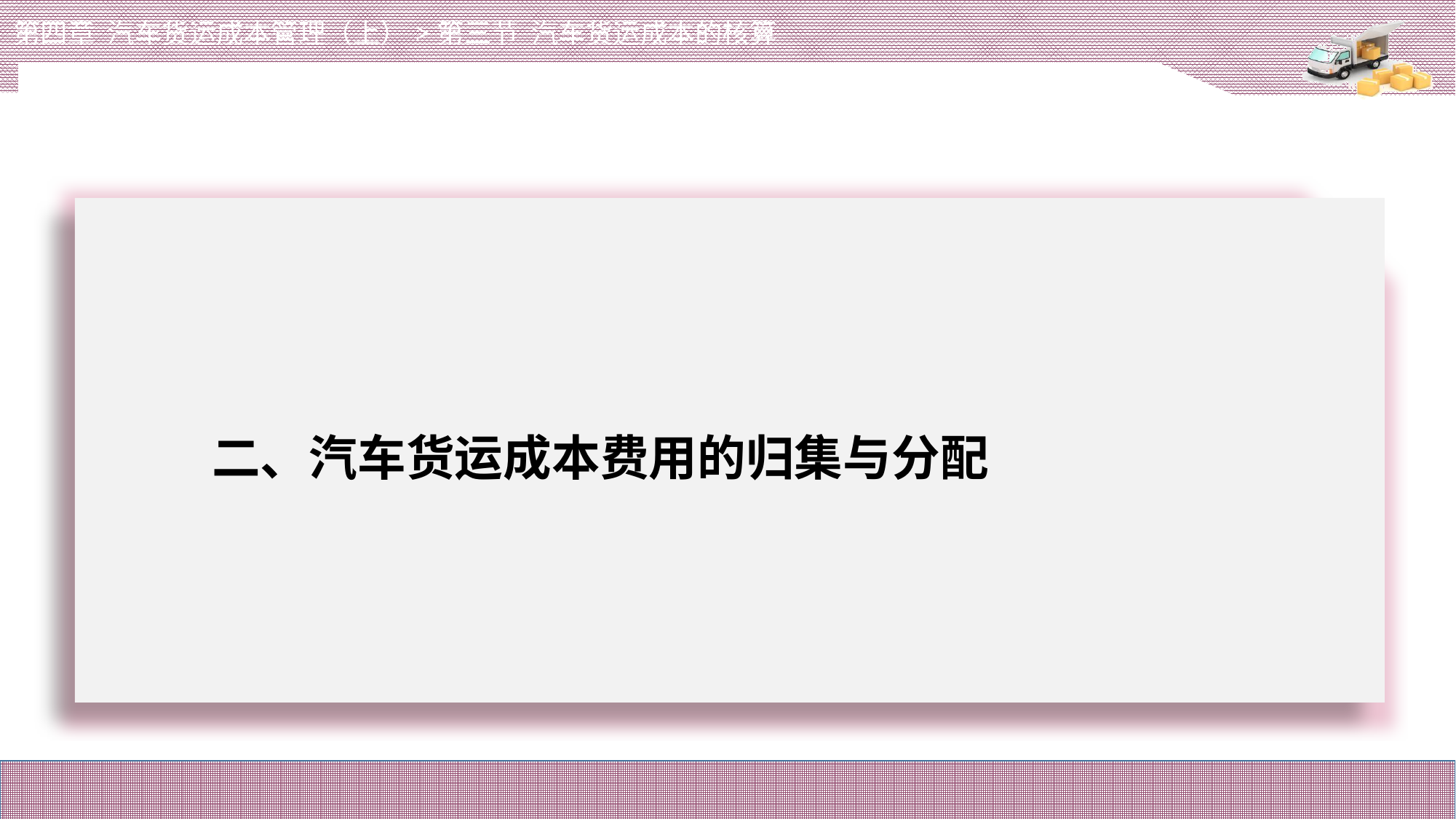

第四章  汽车货运成本管理（上）>第三节  汽车货运成本的核算
# 二、汽车货运成本费用的归集与分配